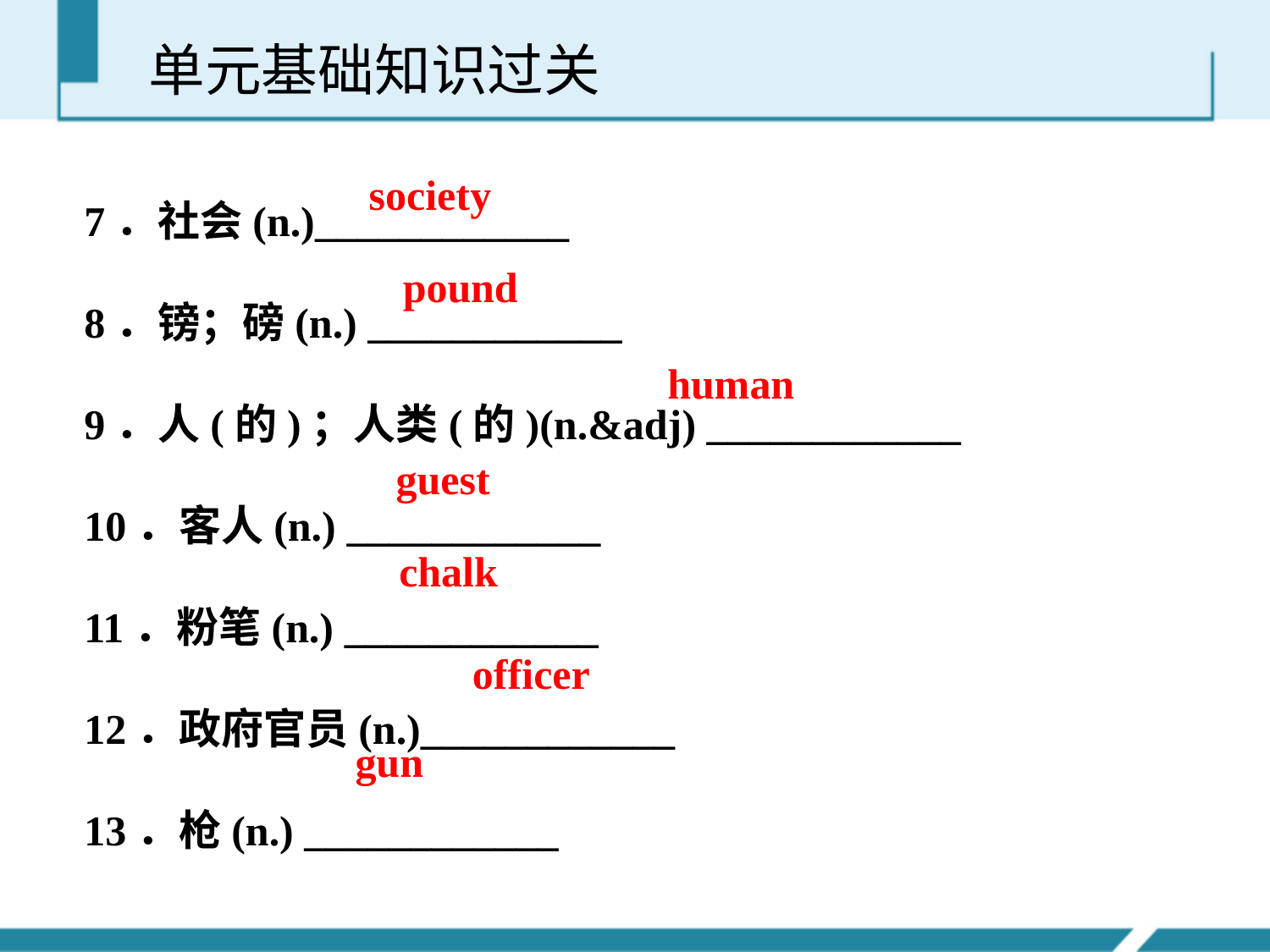

单元基础知识过关
7．社会(n.)____________
8．镑；磅(n.) ____________
9．人(的)；人类(的)(n.&adj) ____________
10．客人(n.) ____________
11．粉笔(n.) ____________
12．政府官员(n.)____________
13．枪(n.) ____________
society
pound
human
guest
chalk
officer
gun